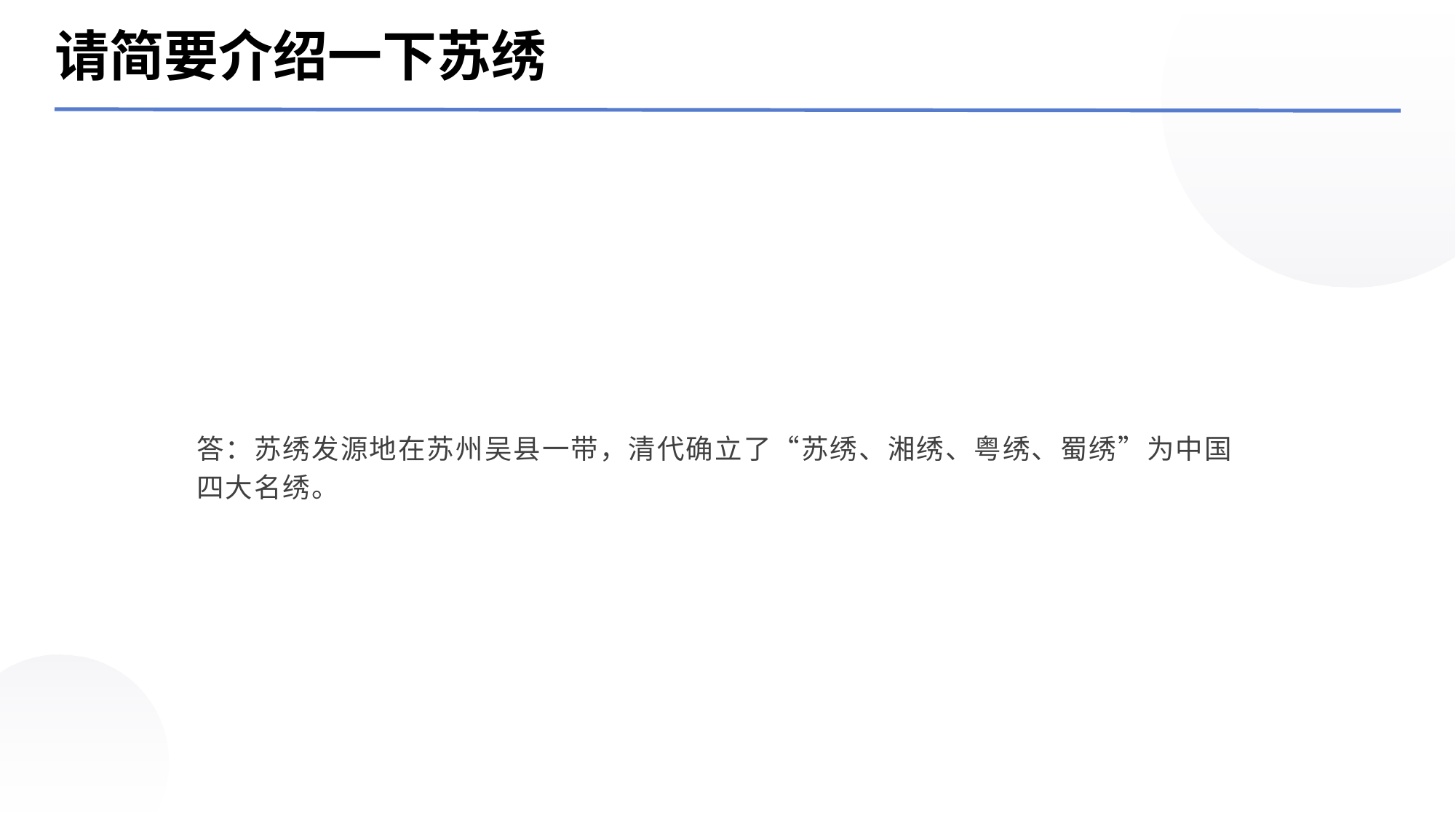

请简要介绍一下苏绣
答：苏绣发源地在苏州吴县一带，清代确立了“苏绣、湘绣、粤绣、蜀绣”为中国四大名绣。